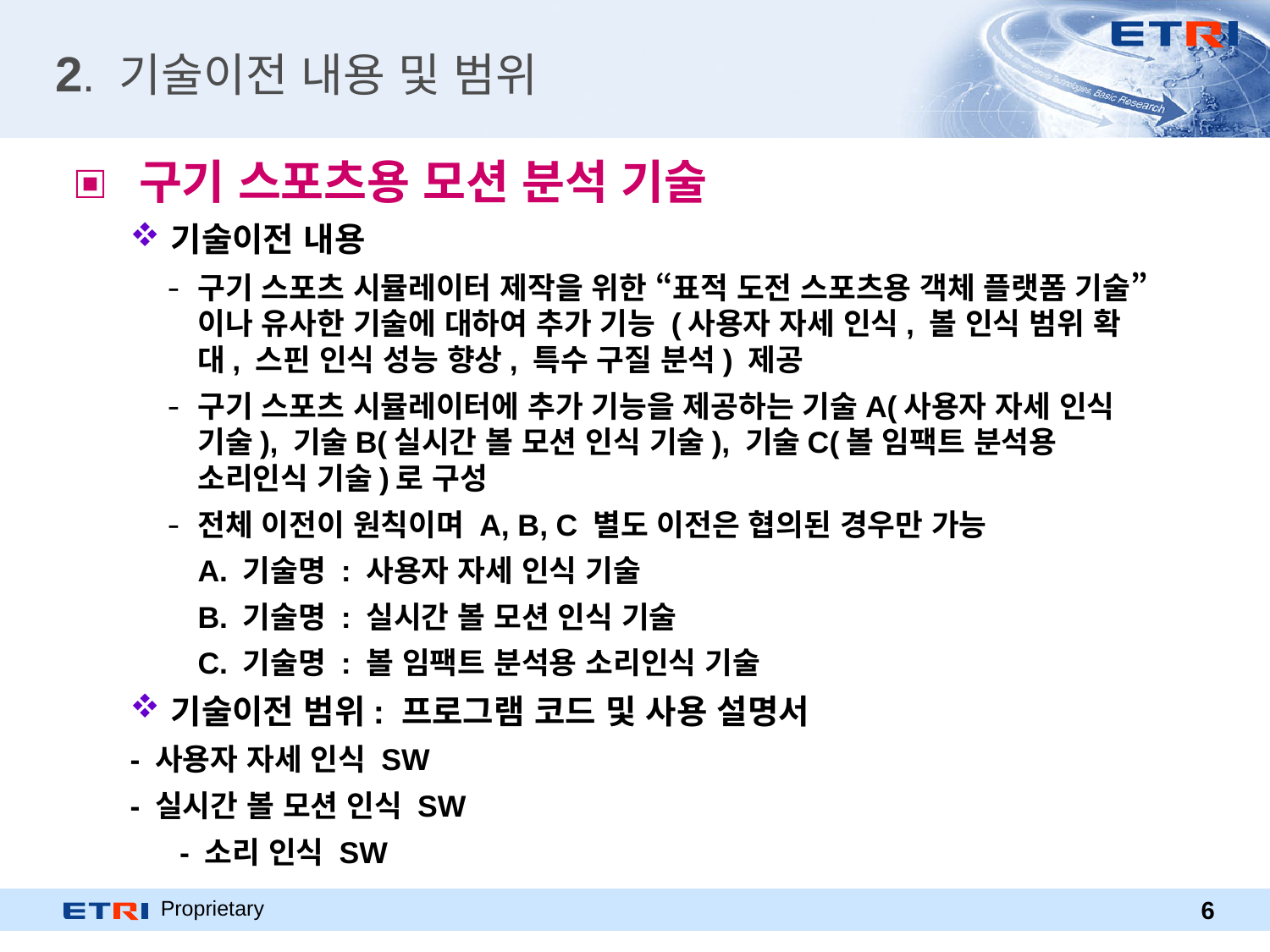

# 2. 기술이전 내용 및 범위
 구기 스포츠용 모션 분석 기술
기술이전 내용
구기 스포츠 시뮬레이터 제작을 위한 “표적 도전 스포츠용 객체 플랫폼 기술”이나 유사한 기술에 대하여 추가 기능 (사용자 자세 인식, 볼 인식 범위 확대, 스핀 인식 성능 향상, 특수 구질 분석) 제공
구기 스포츠 시뮬레이터에 추가 기능을 제공하는 기술A(사용자 자세 인식 기술), 기술B(실시간 볼 모션 인식 기술), 기술C(볼 임팩트 분석용 소리인식 기술)로 구성
전체 이전이 원칙이며 A, B, C 별도 이전은 협의된 경우만 가능
    A. 기술명 : 사용자 자세 인식 기술
    B. 기술명 : 실시간 볼 모션 인식 기술
    C. 기술명 : 볼 임팩트 분석용 소리인식 기술
기술이전 범위: 프로그램 코드 및 사용 설명서
	- 사용자 자세 인식 SW
	- 실시간 볼 모션 인식 SW
      - 소리 인식 SW
6